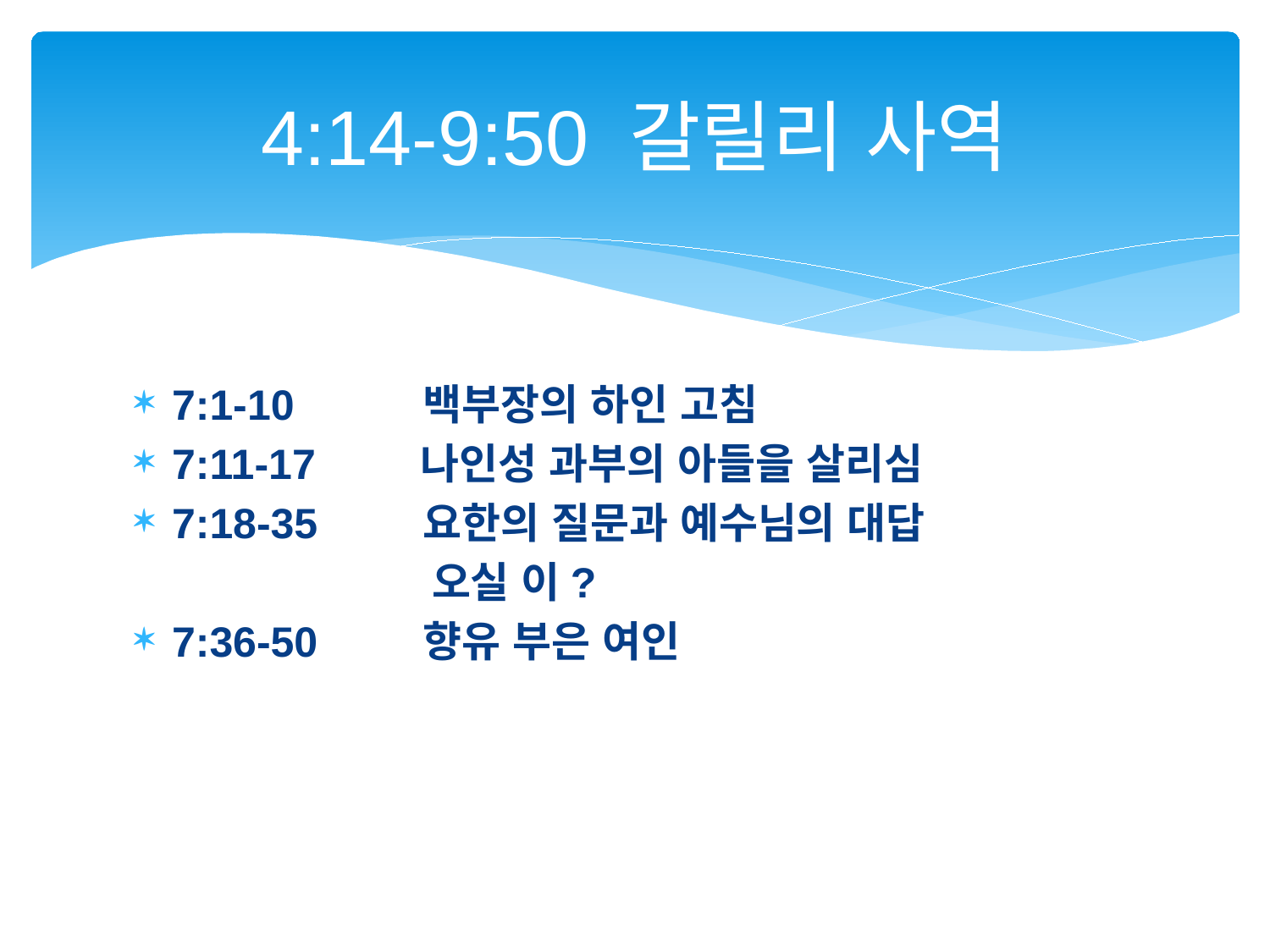

# 4:14-9:50 갈릴리 사역
7:1-10          백부장의 하인 고침
7:11-17        나인성 과부의 아들을 살리심
7:18-35        요한의 질문과 예수님의 대답
                       오실 이?
7:36-50        향유 부은 여인